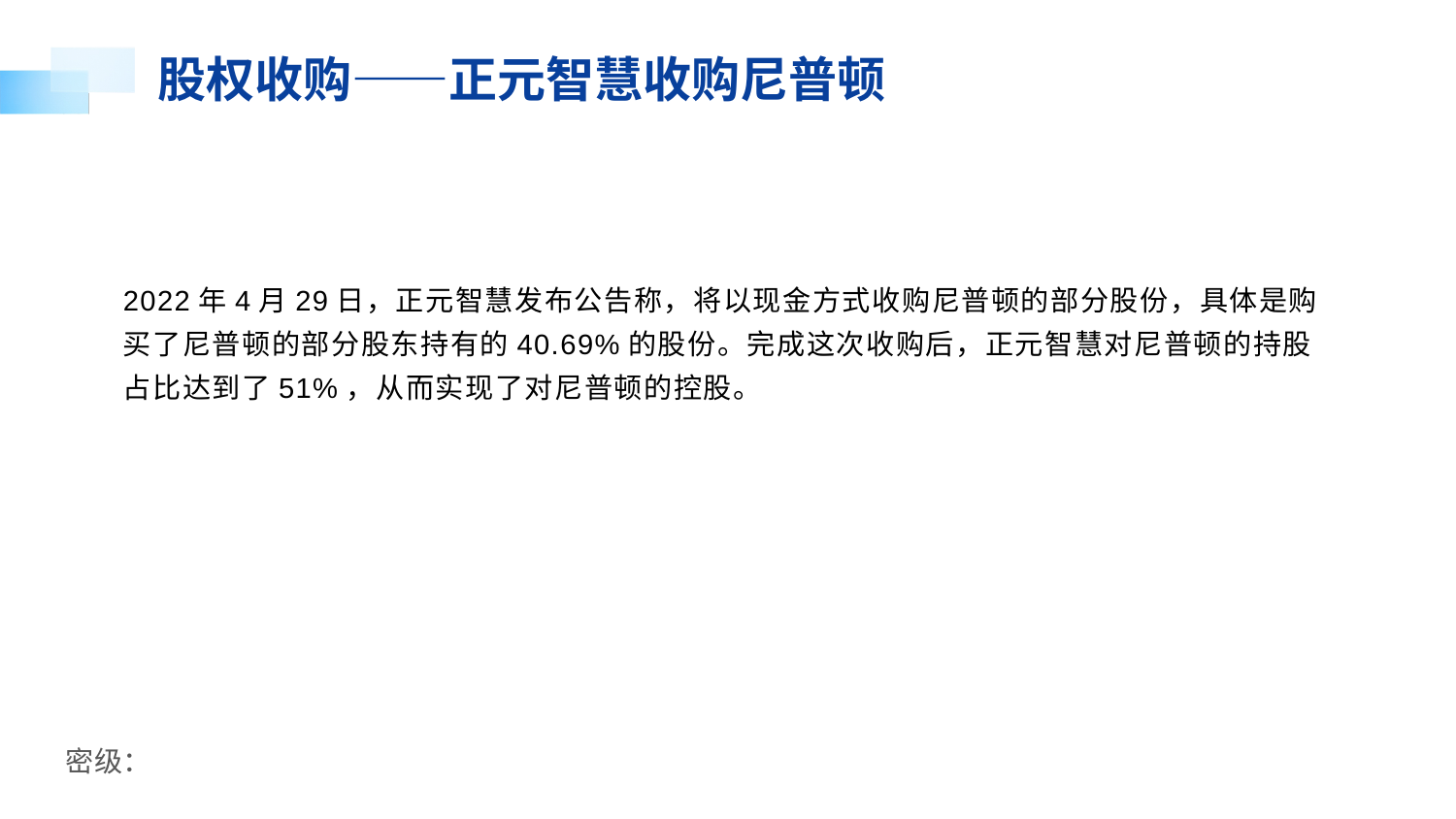

R:8
G:64
B:156
股权收购——正元智慧收购尼普顿
R:0
G:89
B:233

2022年4月29日，正元智慧发布公告称，将以现金方式收购尼普顿的部分股份，具体是购买了尼普顿的部分股东持有的40.69%的股份。完成这次收购后，正元智慧对尼普顿的持股占比达到了51%，从而实现了对尼普顿的控股。

R:0
G:183
B:255
R:250
G:135
B:56
R:244
G:244
B:244